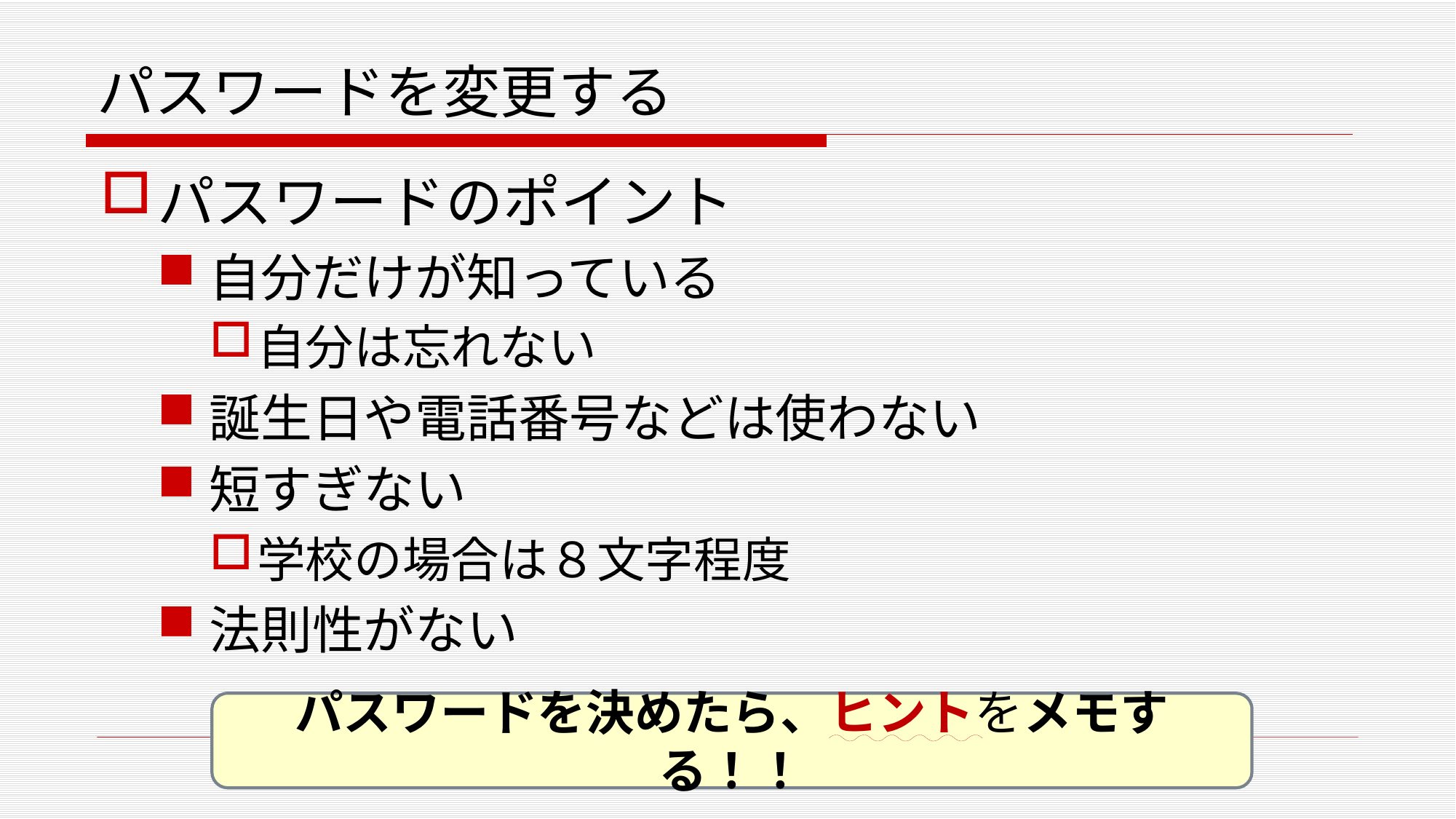

# パスワードを変更する
パスワードのポイント
自分だけが知っている
自分は忘れない
誕生日や電話番号などは使わない
短すぎない
学校の場合は８文字程度
法則性がない

パスワードを決めたら、ヒントをメモする！！